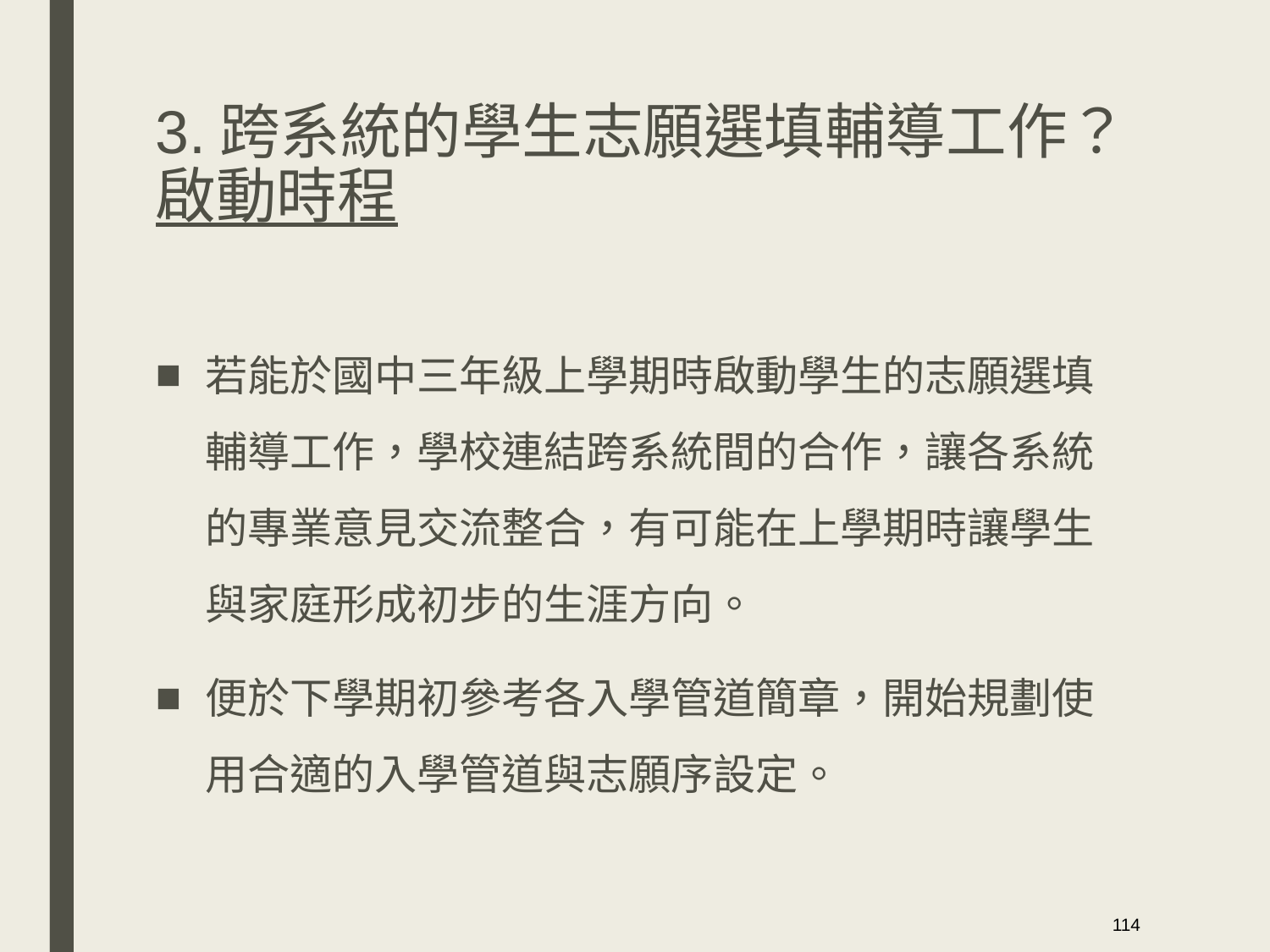

# 3.跨系統的學生志願選填輔導工作？ 啟動時程
若能於國中三年級上學期時啟動學生的志願選填輔導工作，學校連結跨系統間的合作，讓各系統的專業意見交流整合，有可能在上學期時讓學生與家庭形成初步的生涯方向。
便於下學期初參考各入學管道簡章，開始規劃使用合適的入學管道與志願序設定。
114